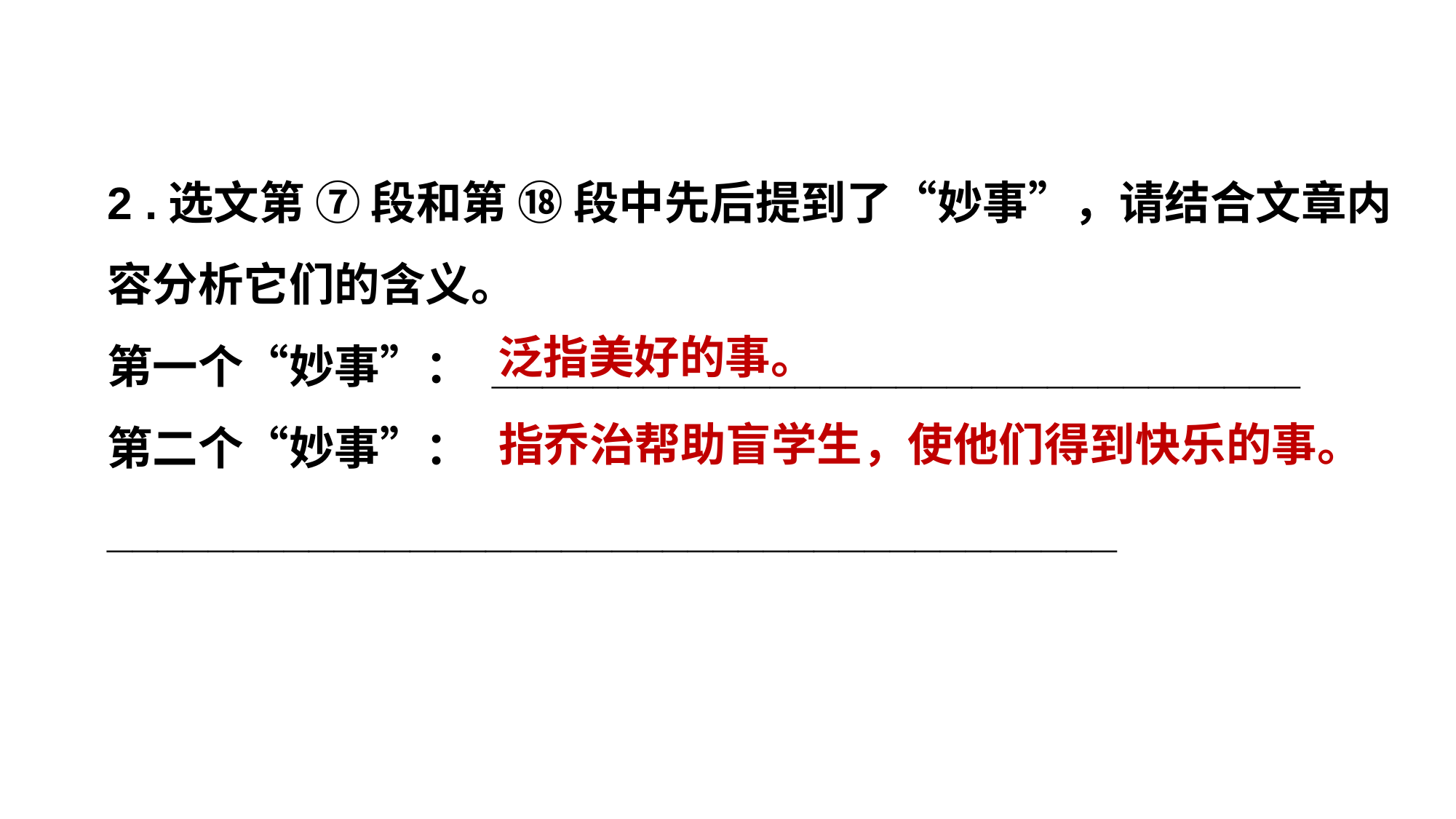

2 .选文第 ⑦ 段和第 ⑱ 段中先后提到了“妙事”，请结合文章内容分析它们的含义。
第一个“妙事”： ________________________________
第二个“妙事”： ________________________________________
泛指美好的事。
指乔治帮助盲学生，使他们得到快乐的事。